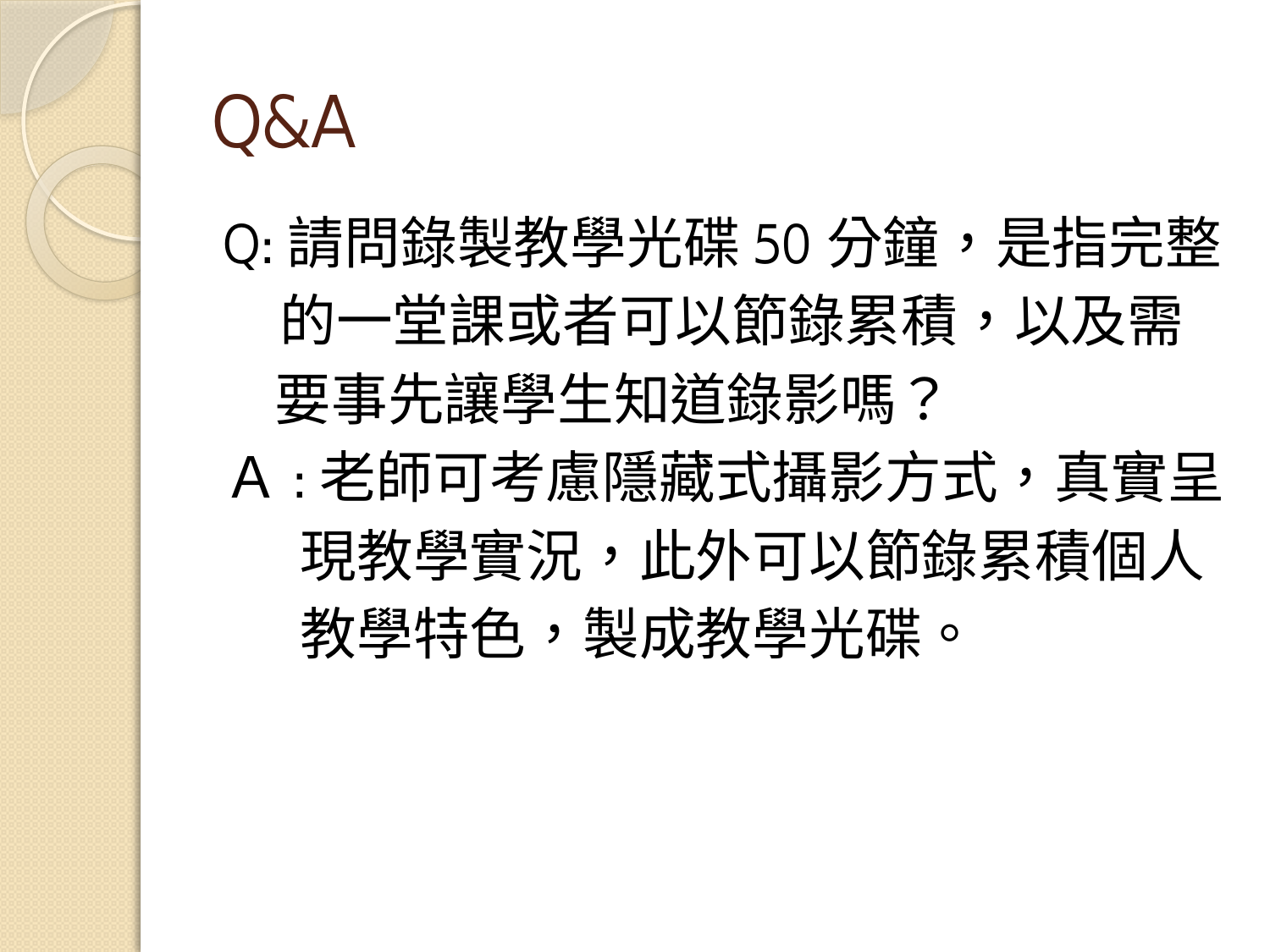

# Q&A
Q:請問錄製教學光碟50分鐘，是指完整
　的一堂課或者可以節錄累積，以及需
   要事先讓學生知道錄影嗎？
Ａ:老師可考慮隱藏式攝影方式，真實呈
     現教學實況，此外可以節錄累積個人
     教學特色，製成教學光碟。